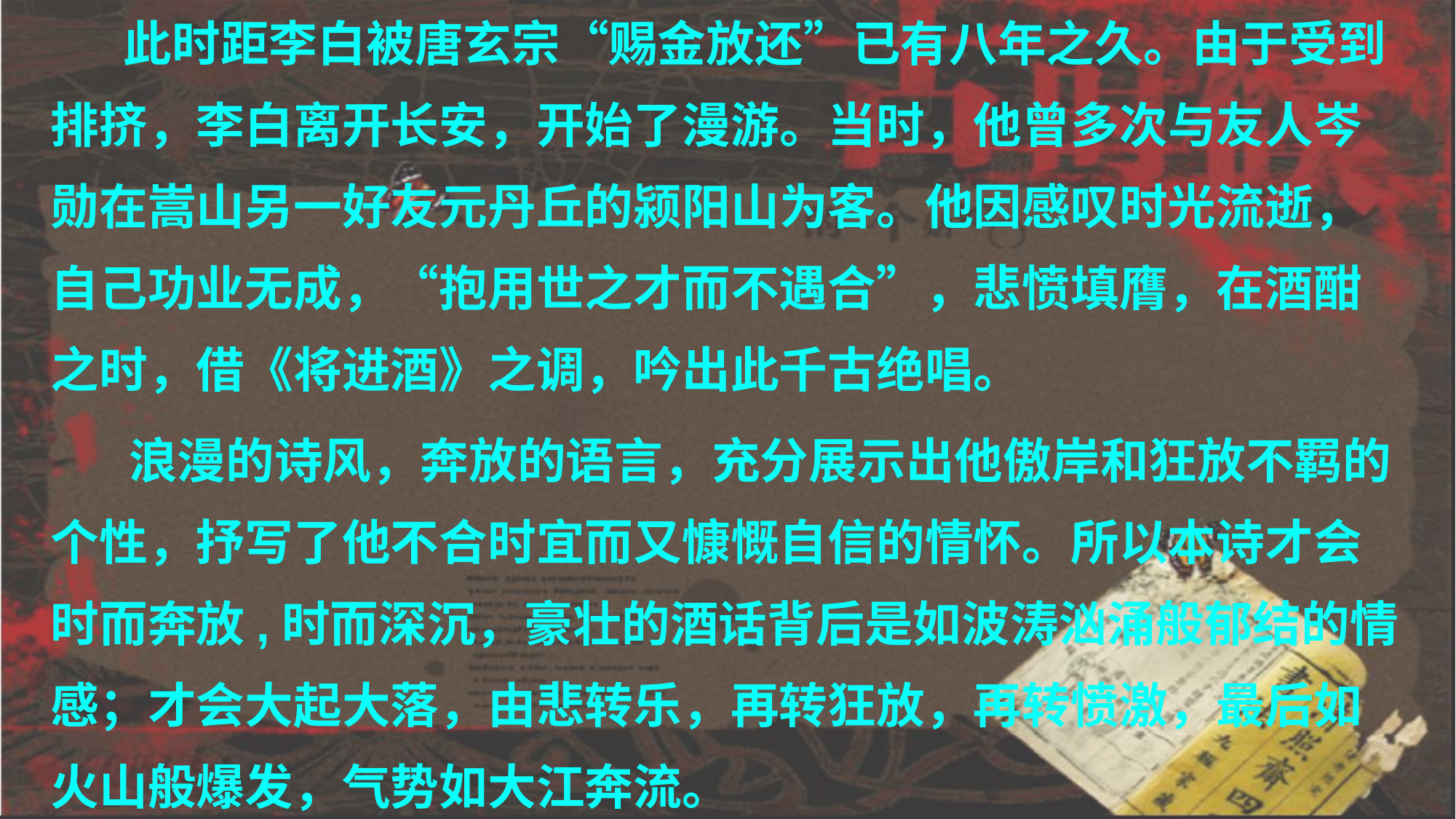

此时距李白被唐玄宗“赐金放还”已有八年之久。由于受到排挤，李白离开长安，开始了漫游。当时，他曾多次与友人岑勋在嵩山另一好友元丹丘的颍阳山为客。他因感叹时光流逝，自己功业无成，“抱用世之才而不遇合”，悲愤填膺，在酒酣之时，借《将进酒》之调，吟出此千古绝唱。
      浪漫的诗风，奔放的语言，充分展示出他傲岸和狂放不羁的个性，抒写了他不合时宜而又慷慨自信的情怀。所以本诗才会时而奔放,时而深沉，豪壮的酒话背后是如波涛汹涌般郁结的情感；才会大起大落，由悲转乐，再转狂放，再转愤激，最后如火山般爆发，气势如大江奔流。